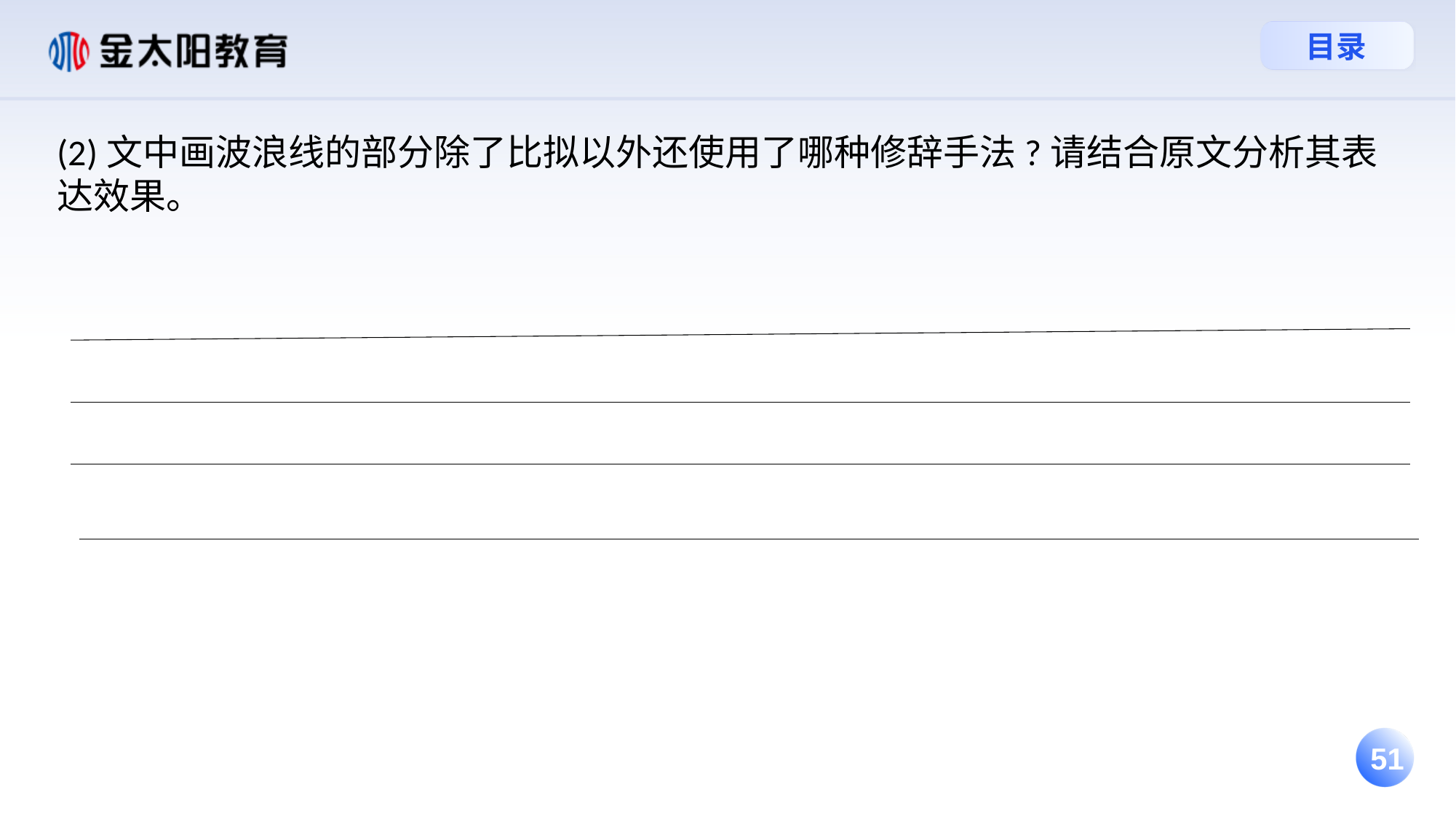

(2)文中画波浪线的部分除了比拟以外还使用了哪种修辞手法?请结合原文分析其表达效果。